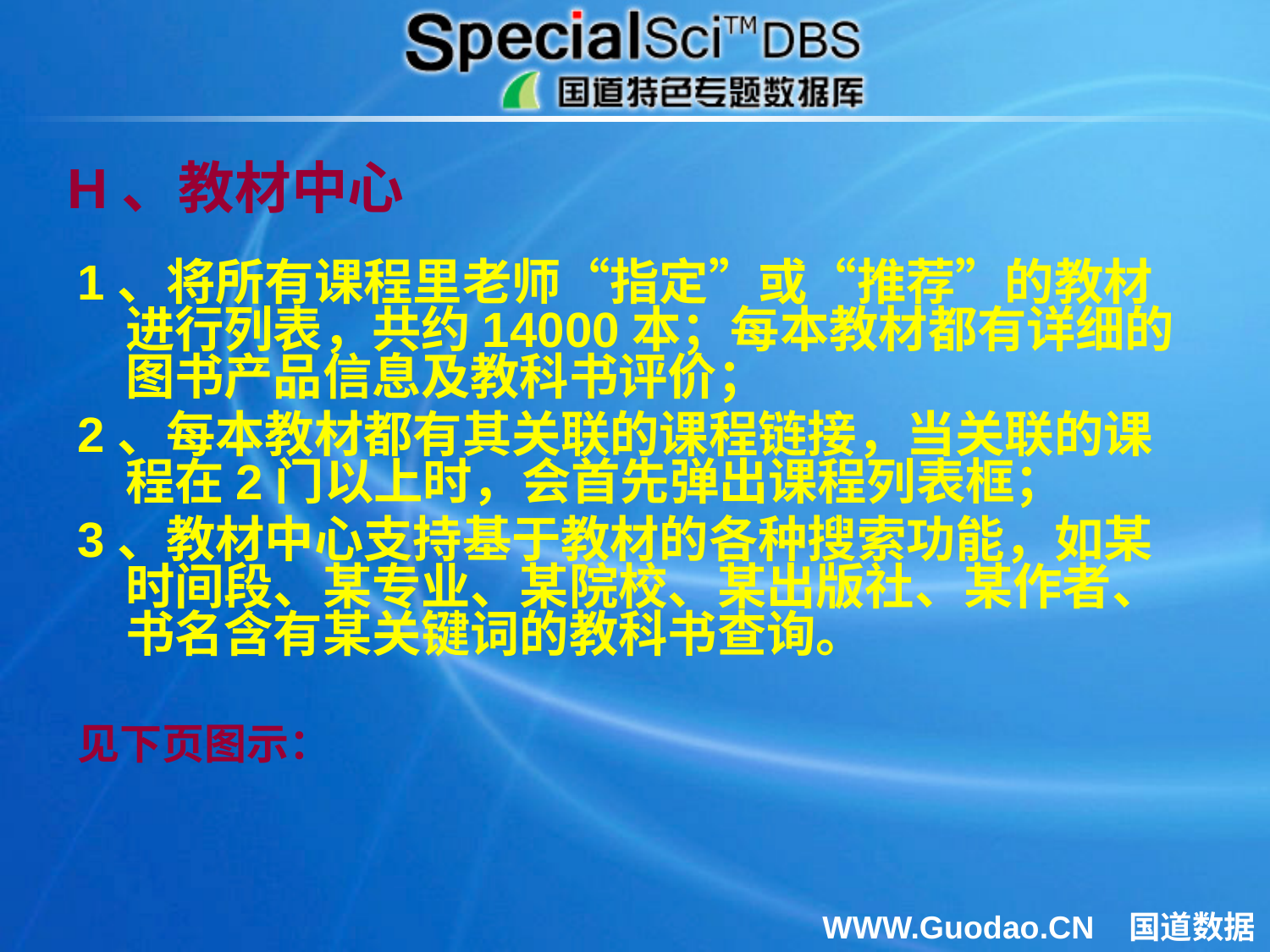

# H、教材中心
1、将所有课程里老师“指定”或“推荐”的教材进行列表，共约14000本；每本教材都有详细的图书产品信息及教科书评价；
2、每本教材都有其关联的课程链接，当关联的课程在2门以上时，会首先弹出课程列表框；
3、教材中心支持基于教材的各种搜索功能，如某时间段、某专业、某院校、某出版社、某作者、书名含有某关键词的教科书查询。

见下页图示：